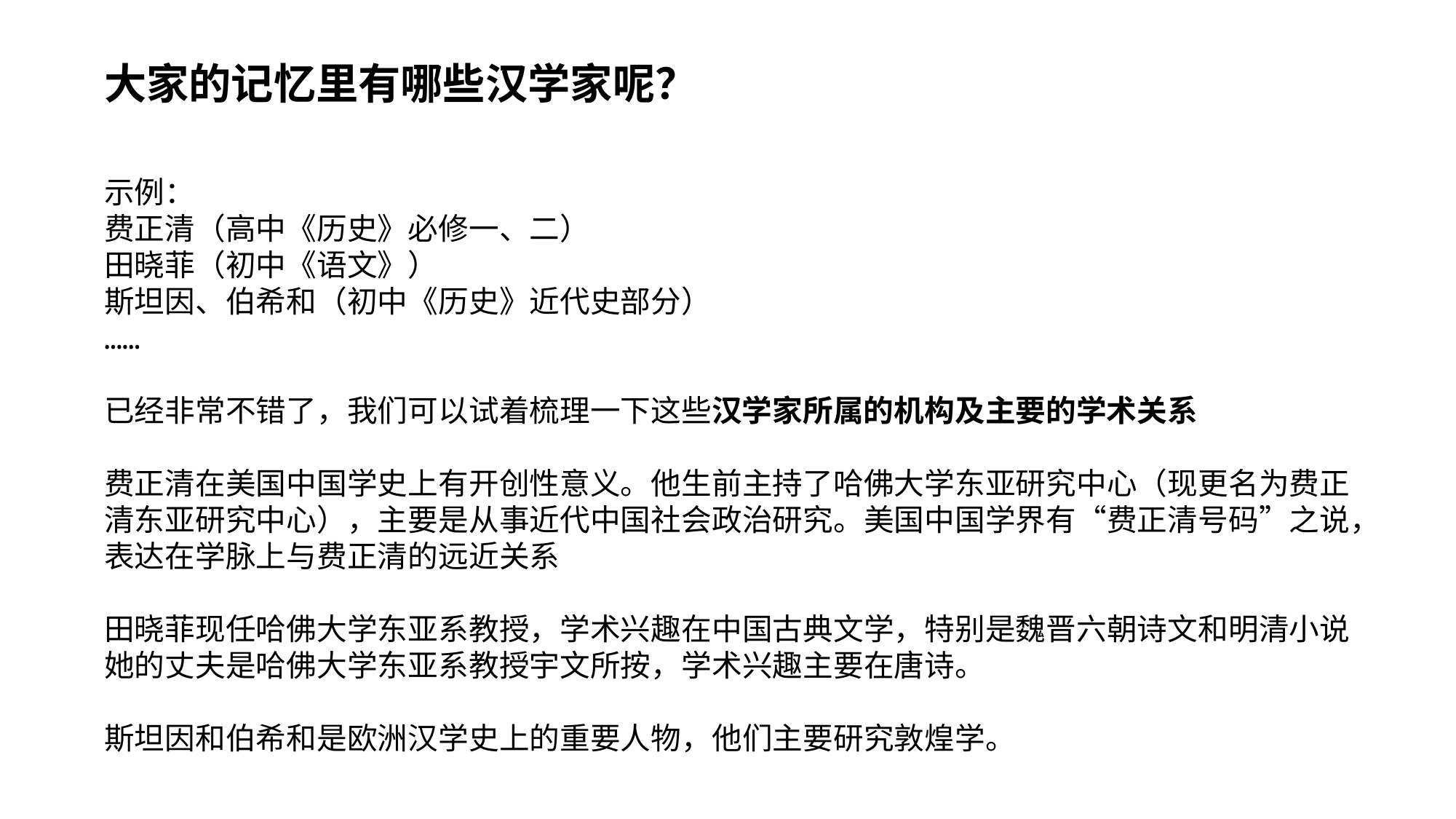

大家的记忆里有哪些汉学家呢？

示例：
费正清（高中《历史》必修一、二）
田晓菲（初中《语文》）
斯坦因、伯希和（初中《历史》近代史部分）
……

已经非常不错了，我们可以试着梳理一下这些汉学家所属的机构及主要的学术关系

费正清在美国中国学史上有开创性意义。他生前主持了哈佛大学东亚研究中心（现更名为费正清东亚研究中心），主要是从事近代中国社会政治研究。美国中国学界有“费正清号码”之说，表达在学脉上与费正清的远近关系

田晓菲现任哈佛大学东亚系教授，学术兴趣在中国古典文学，特别是魏晋六朝诗文和明清小说
她的丈夫是哈佛大学东亚系教授宇文所按，学术兴趣主要在唐诗。

斯坦因和伯希和是欧洲汉学史上的重要人物，他们主要研究敦煌学。